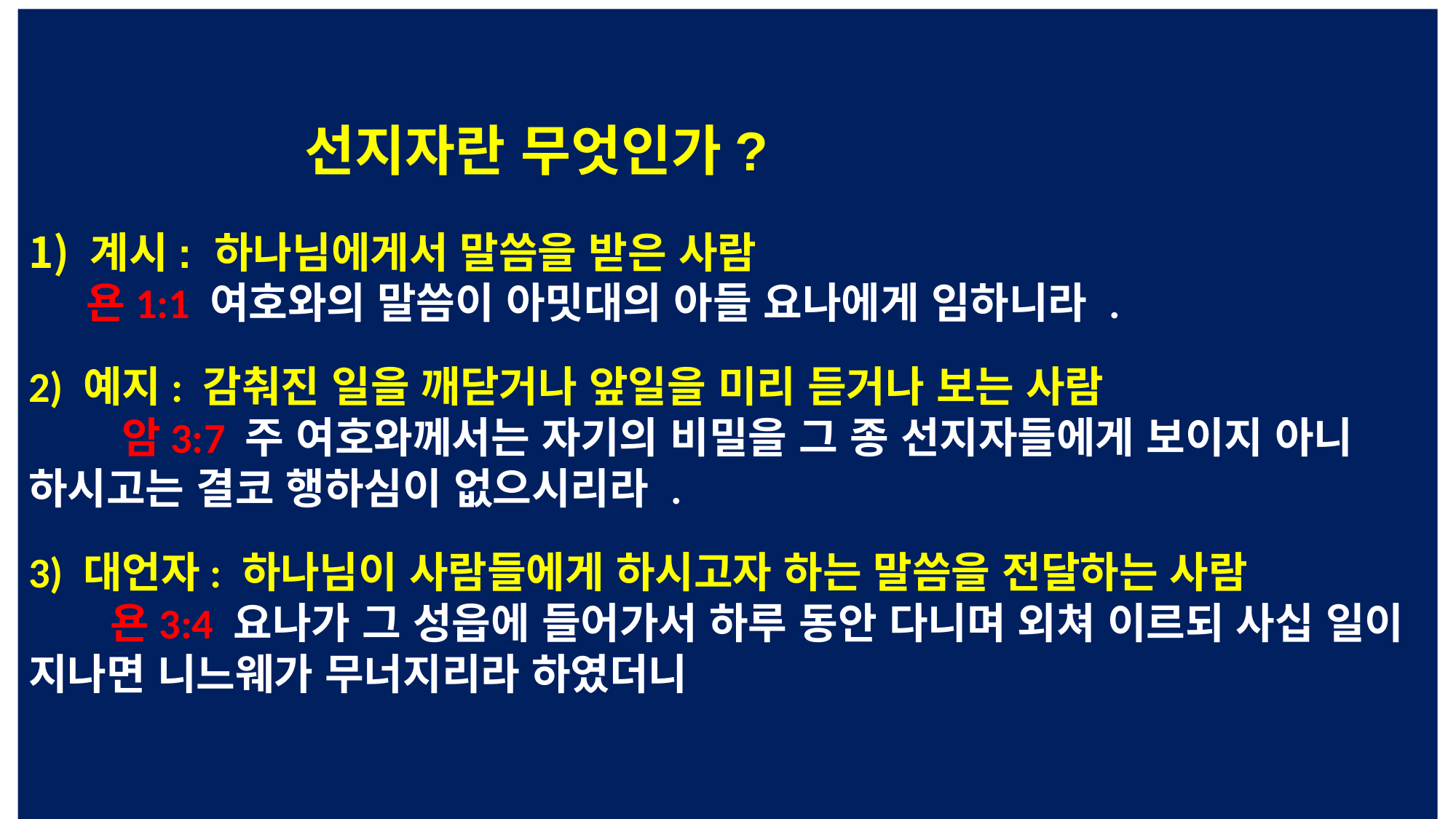

선지자란 무엇인가?

계시: 하나님에게서 말씀을 받은 사람
    욘1:1 여호와의 말씀이 아밋대의 아들 요나에게 임하니라 .

2) 예지: 감춰진 일을 깨닫거나 앞일을 미리 듣거나 보는 사람
       암3:7 주 여호와께서는 자기의 비밀을 그 종 선지자들에게 보이지 아니 하시고는 결코 행하심이 없으시리라 .

3) 대언자: 하나님이 사람들에게 하시고자 하는 말씀을 전달하는 사람
      욘3:4 요나가 그 성읍에 들어가서 하루 동안 다니며 외쳐 이르되 사십 일이 지나면 니느웨가 무너지리라 하였더니